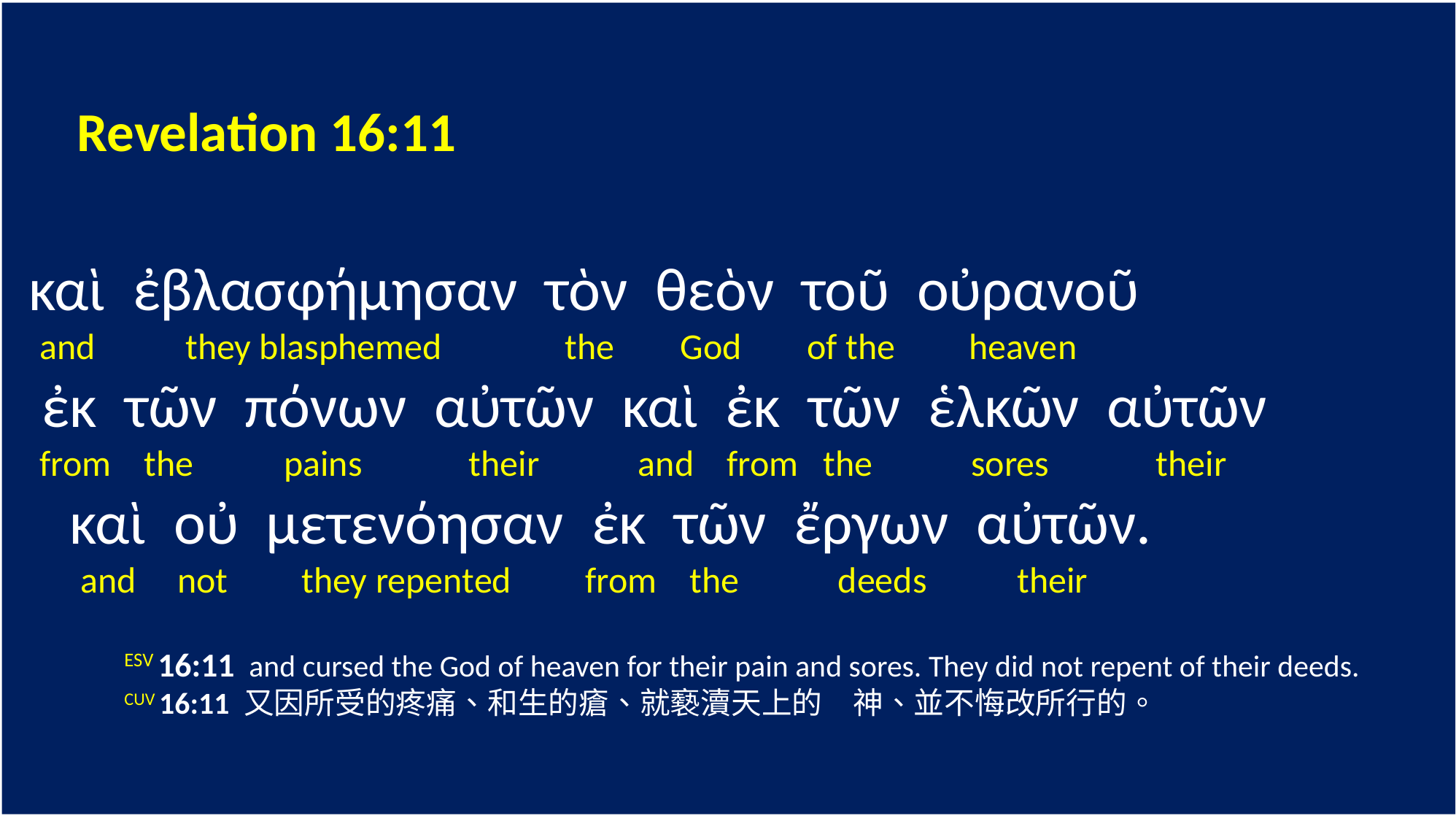

Revelation 16:11

 καὶ  ἐβλασφήμησαν  τὸν  θεὸν  τοῦ  οὐρανοῦ
   and           they blasphemed               the        God        of the         heaven
  ἐκ  τῶν  πόνων  αὐτῶν  καὶ  ἐκ  τῶν  ἑλκῶν  αὐτῶν
   from    the           pains             their            and    from   the            sores             their
    καὶ  οὐ  μετενόησαν  ἐκ  τῶν  ἔργων  αὐτῶν.
        and     not         they repented         from    the            deeds           their

	ESV 16:11  and cursed the God of heaven for their pain and sores. They did not repent of their deeds.
	CUV 16:11 又因所受的疼痛、和生的瘡、就褻瀆天上的　神、並不悔改所行的。